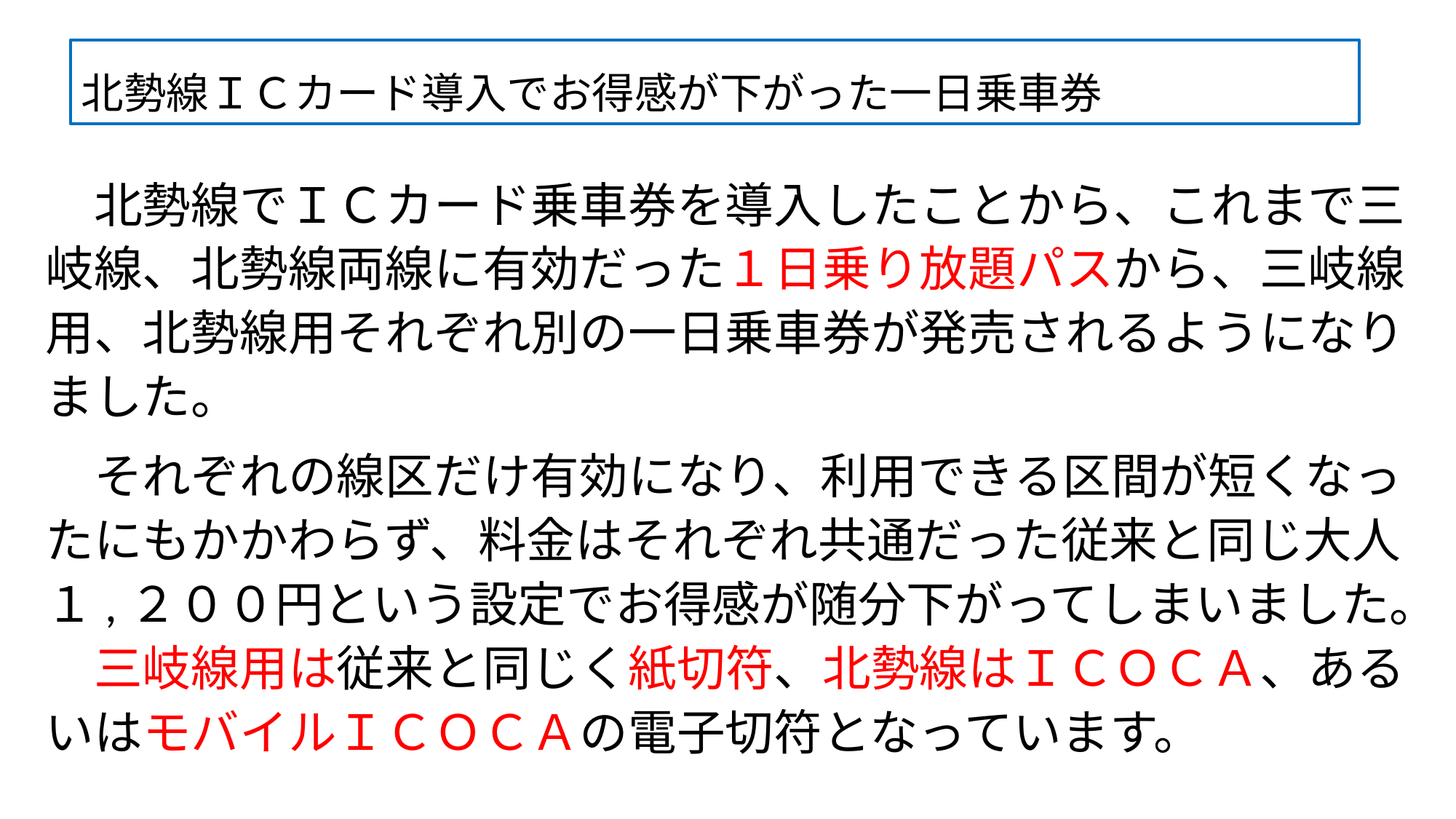

# 北勢線ＩＣカード導入でお得感が下がった一日乗車券
　北勢線でＩＣカード乗車券を導入したことから、これまで三岐線、北勢線両線に有効だった１日乗り放題パスから、三岐線用、北勢線用それぞれ別の一日乗車券が発売されるようになりました。
　それぞれの線区だけ有効になり、利用できる区間が短くなったにもかかわらず、料金はそれぞれ共通だった従来と同じ大人１,２００円という設定でお得感が随分下がってしまいました。　三岐線用は従来と同じく紙切符、北勢線はＩＣＯＣＡ、あるいはモバイルＩＣＯＣＡの電子切符となっています。